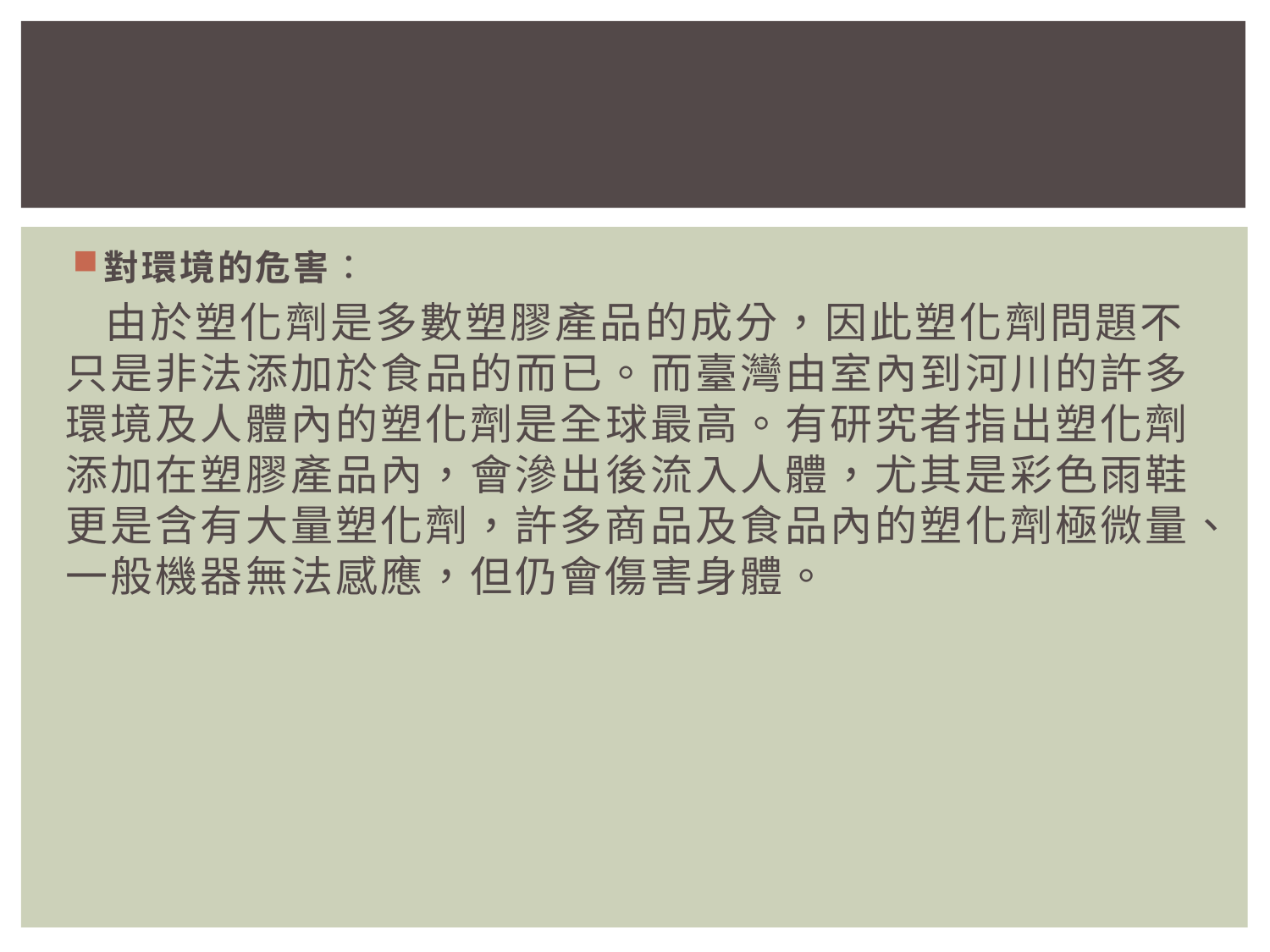

#
對環境的危害：
   由於塑化劑是多數塑膠產品的成分，因此塑化劑問題不只是非法添加於食品的而已。而臺灣由室內到河川的許多環境及人體內的塑化劑是全球最高。有研究者指出塑化劑添加在塑膠產品內，會滲出後流入人體，尤其是彩色雨鞋更是含有大量塑化劑，許多商品及食品內的塑化劑極微量、一般機器無法感應，但仍會傷害身體。